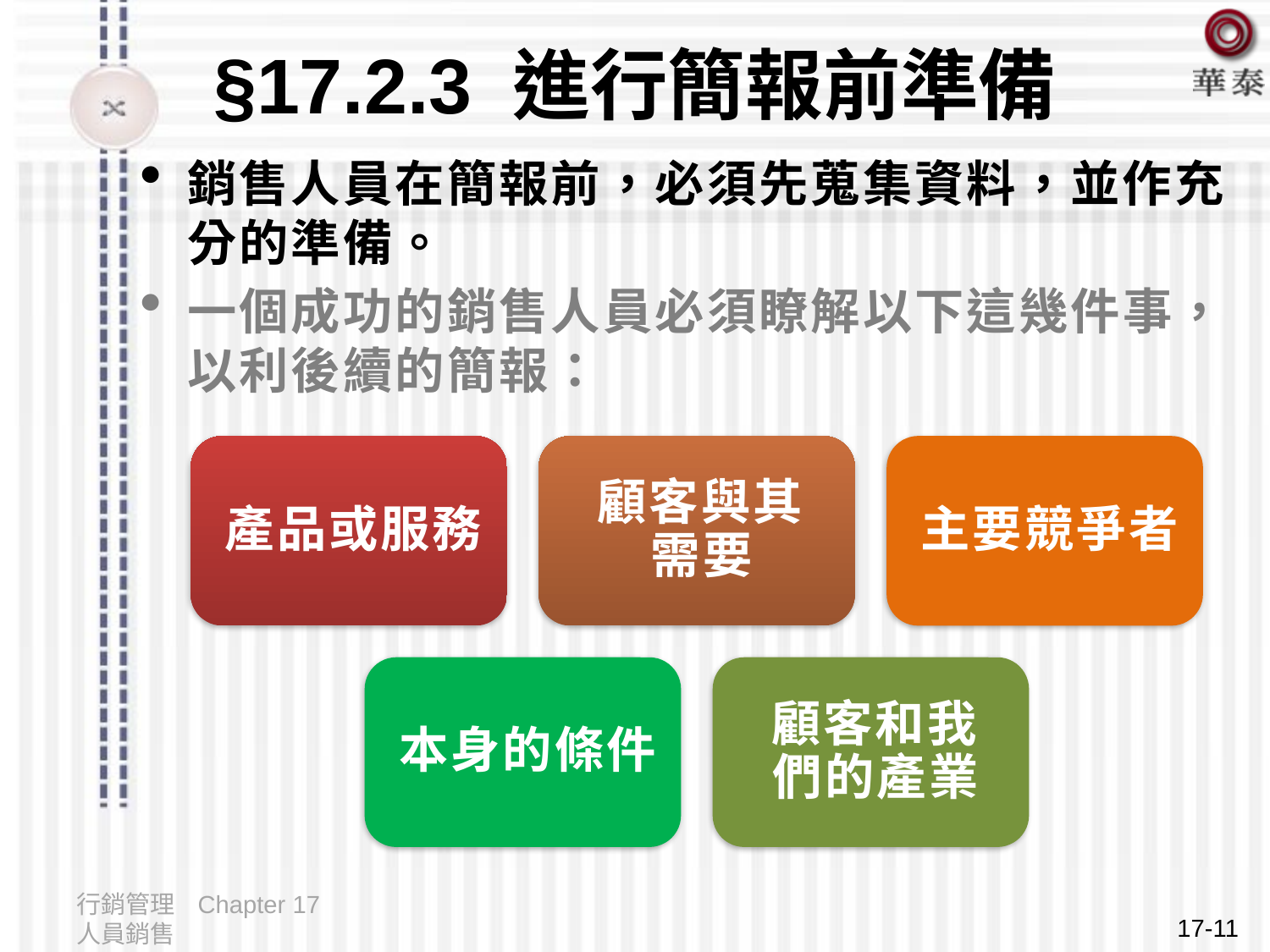

# §17.2.3 進行簡報前準備
銷售人員在簡報前，必須先蒐集資料，並作充分的準備。
一個成功的銷售人員必須瞭解以下這幾件事，以利後續的簡報：
產品或服務
顧客與其需要
主要競爭者
本身的條件
顧客和我們的產業
行銷管理   Chapter 17   人員銷售
17-11